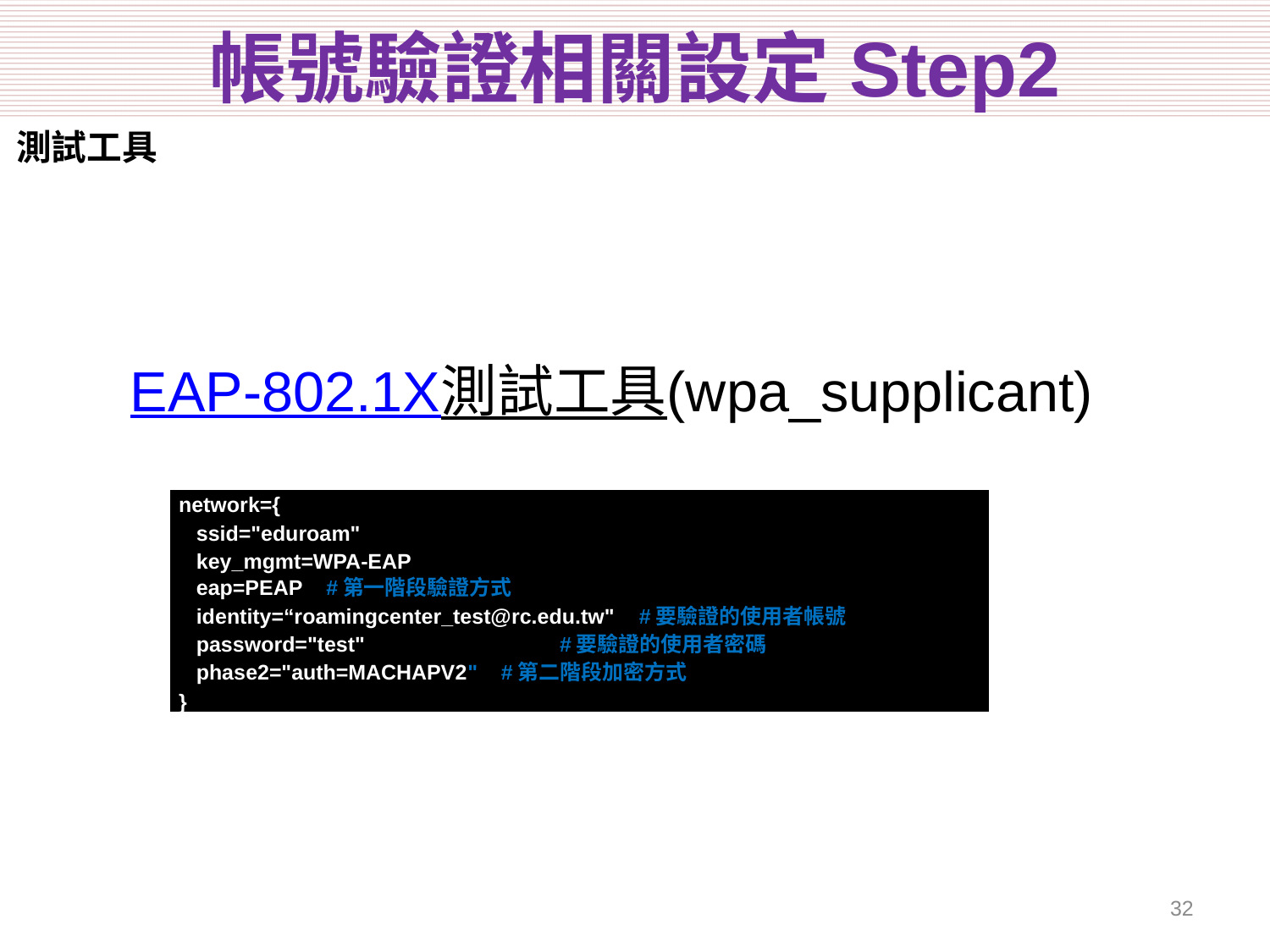

# 帳號驗證相關設定Step2
測試工具
EAP-802.1X測試工具(wpa_supplicant)
| network={ ssid="eduroam" key\_mgmt=WPA-EAP eap=PEAP #第一階段驗證方式 identity=“roamingcenter\_test@rc.edu.tw" #要驗證的使用者帳號 password="test" #要驗證的使用者密碼 phase2="auth=MACHAPV2" #第二階段加密方式 } |
| --- |
32